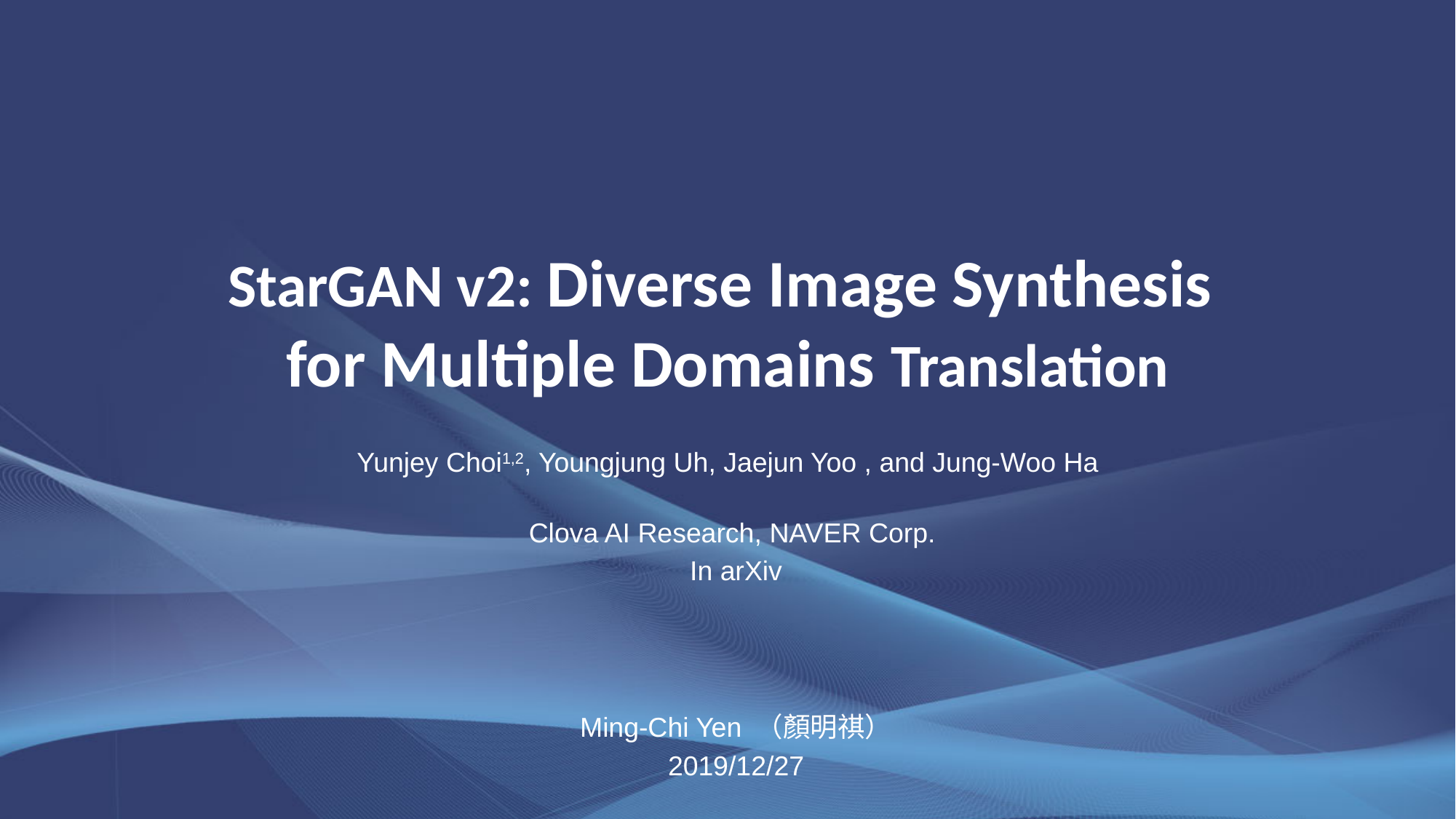

# StarGAN v2: Diverse Image Synthesis for Multiple Domains Translation
Yunjey Choi1,2, Youngjung Uh, Jaejun Yoo , and Jung-Woo Ha
Clova AI Research, NAVER Corp.
In arXiv

Ming-Chi Yen （顏明祺）
2019/12/27